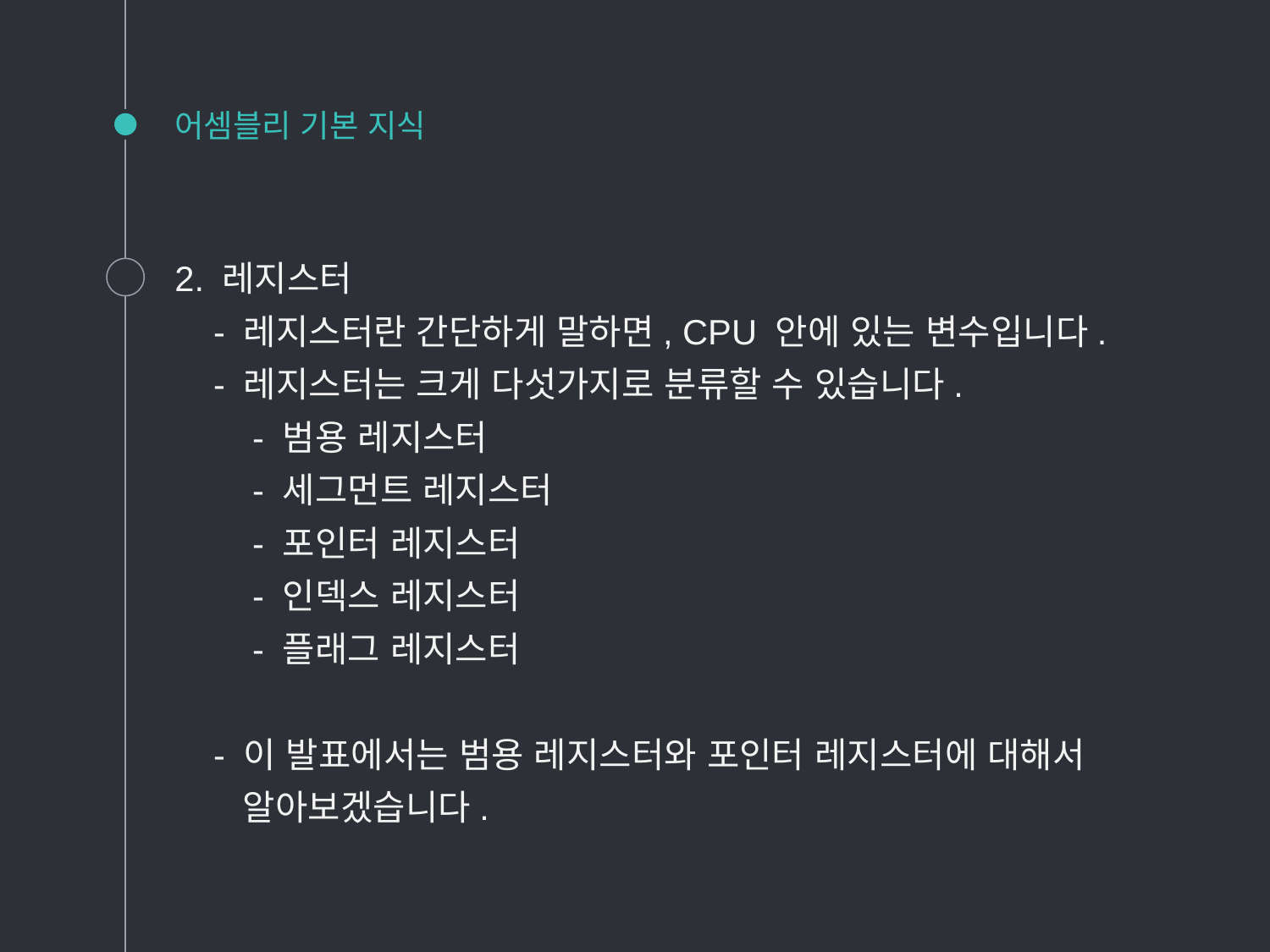

# 어셈블리 기본 지식
2. 레지스터
    - 레지스터란 간단하게 말하면, CPU 안에 있는 변수입니다.
    - 레지스터는 크게 다섯가지로 분류할 수 있습니다.
        - 범용 레지스터
        - 세그먼트 레지스터
        - 포인터 레지스터
        - 인덱스 레지스터
        - 플래그 레지스터

    - 이 발표에서는 범용 레지스터와 포인터 레지스터에 대해서
      알아보겠습니다.